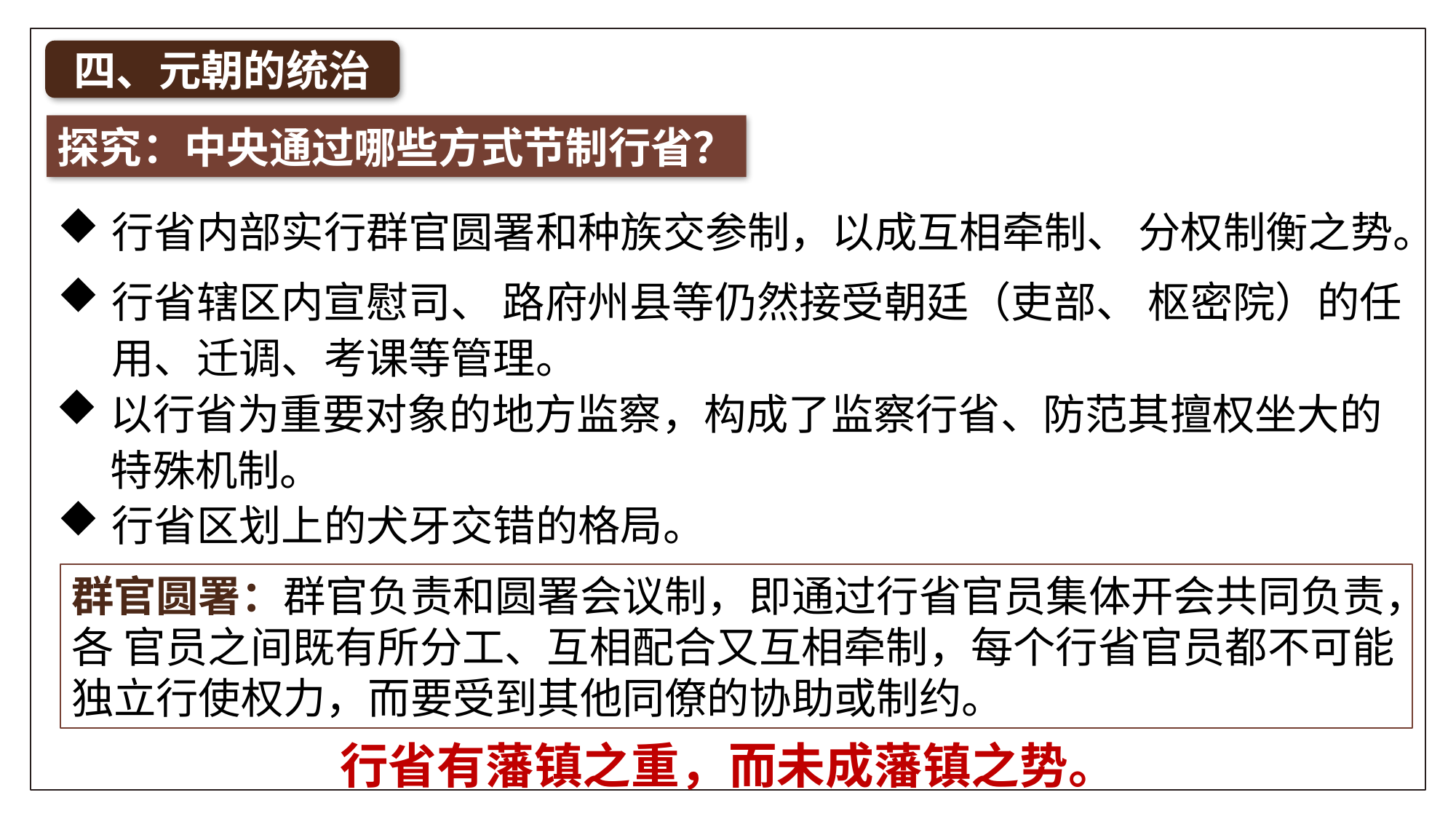

四、元朝的统治
探究：中央通过哪些方式节制行省？
行省内部实行群官圆署和种族交参制，以成互相牵制、 分权制衡之势。
行省辖区内宣慰司、 路府州县等仍然接受朝廷（吏部、 枢密院）的任用、迁调、考课等管理。
以行省为重要对象的地方监察，构成了监察行省、防范其擅权坐大的特殊机制。

行省区划上的犬牙交错的格局。
群官圆署：群官负责和圆署会议制，即通过行省官员集体开会共同负责，各 官员之间既有所分工、互相配合又互相牵制，每个行省官员都不可能独立行使权力，而要受到其他同僚的协助或制约。
行省有藩镇之重，而未成藩镇之势。